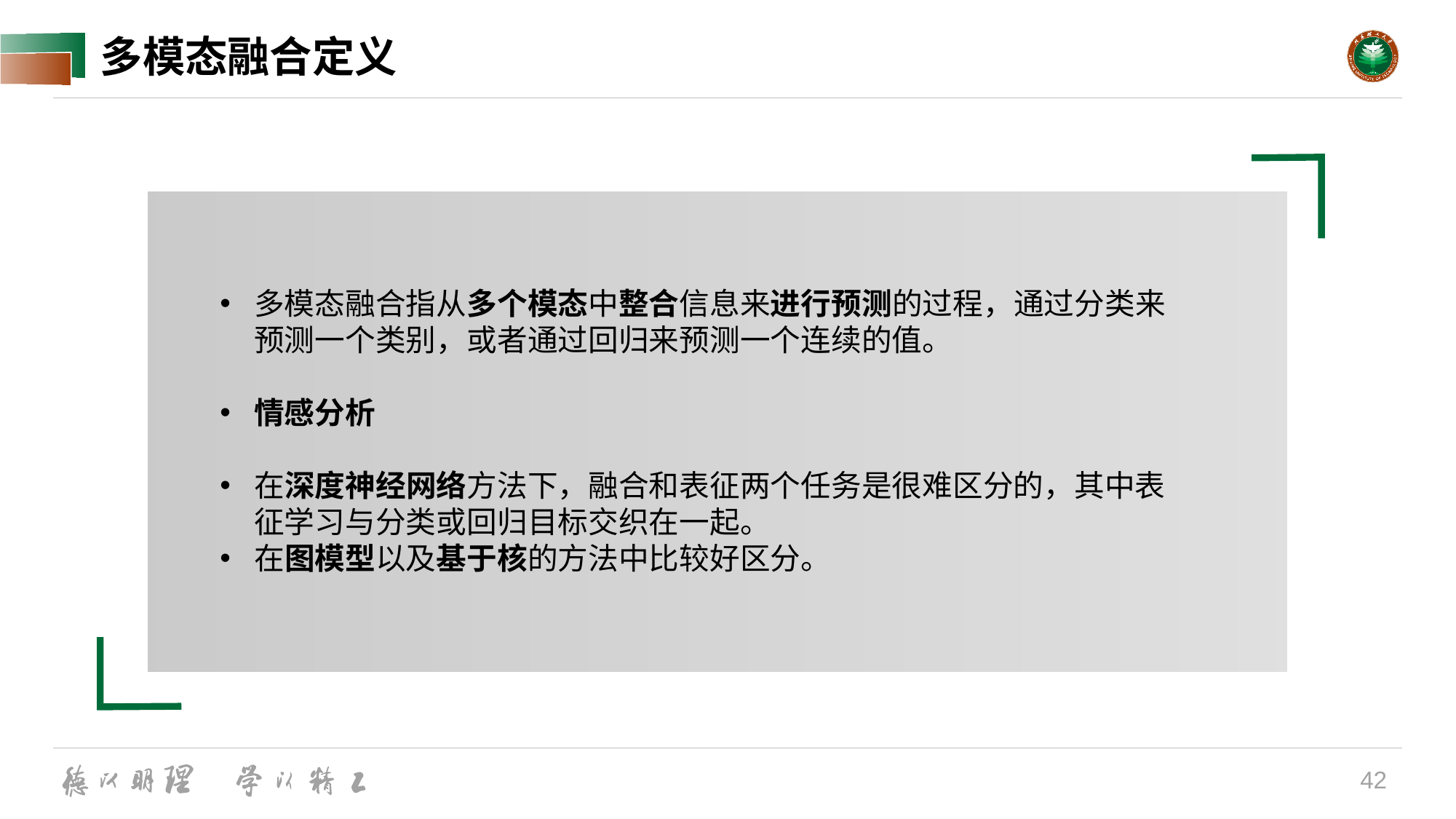

# 多模态融合定义

多模态融合指从多个模态中整合信息来进行预测的过程，通过分类来预测一个类别，或者通过回归来预测一个连续的值。

情感分析

在深度神经网络方法下，融合和表征两个任务是很难区分的，其中表征学习与分类或回归目标交织在一起。
在图模型以及基于核的方法中比较好区分。